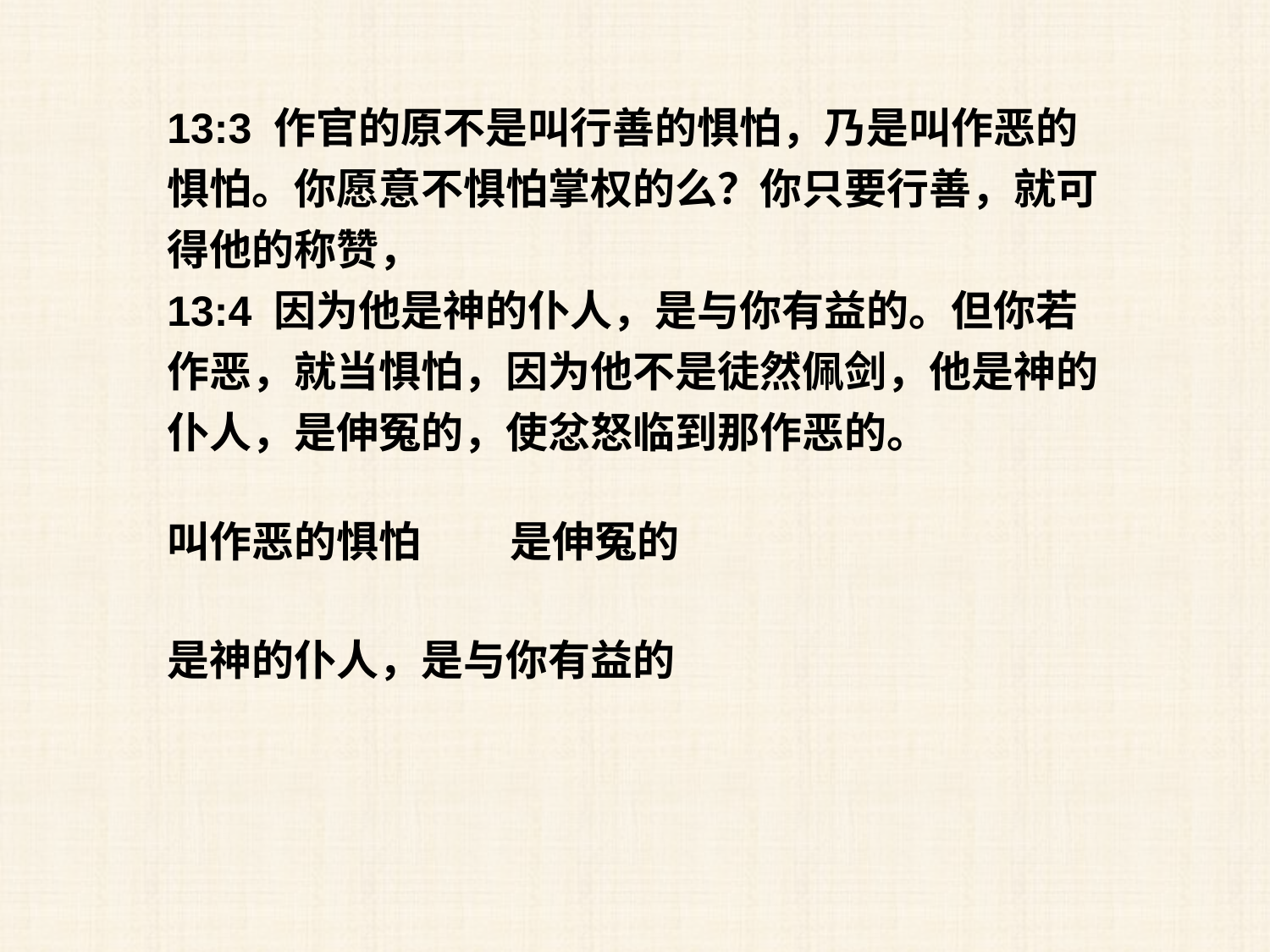

13:3 作官的原不是叫行善的惧怕，乃是叫作恶的惧怕。你愿意不惧怕掌权的么？你只要行善，就可得他的称赞，
13:4 因为他是神的仆人，是与你有益的。但你若作恶，就当惧怕，因为他不是徒然佩剑，他是神的仆人，是伸冤的，使忿怒临到那作恶的。
叫作恶的惧怕
是伸冤的
是神的仆人，是与你有益的